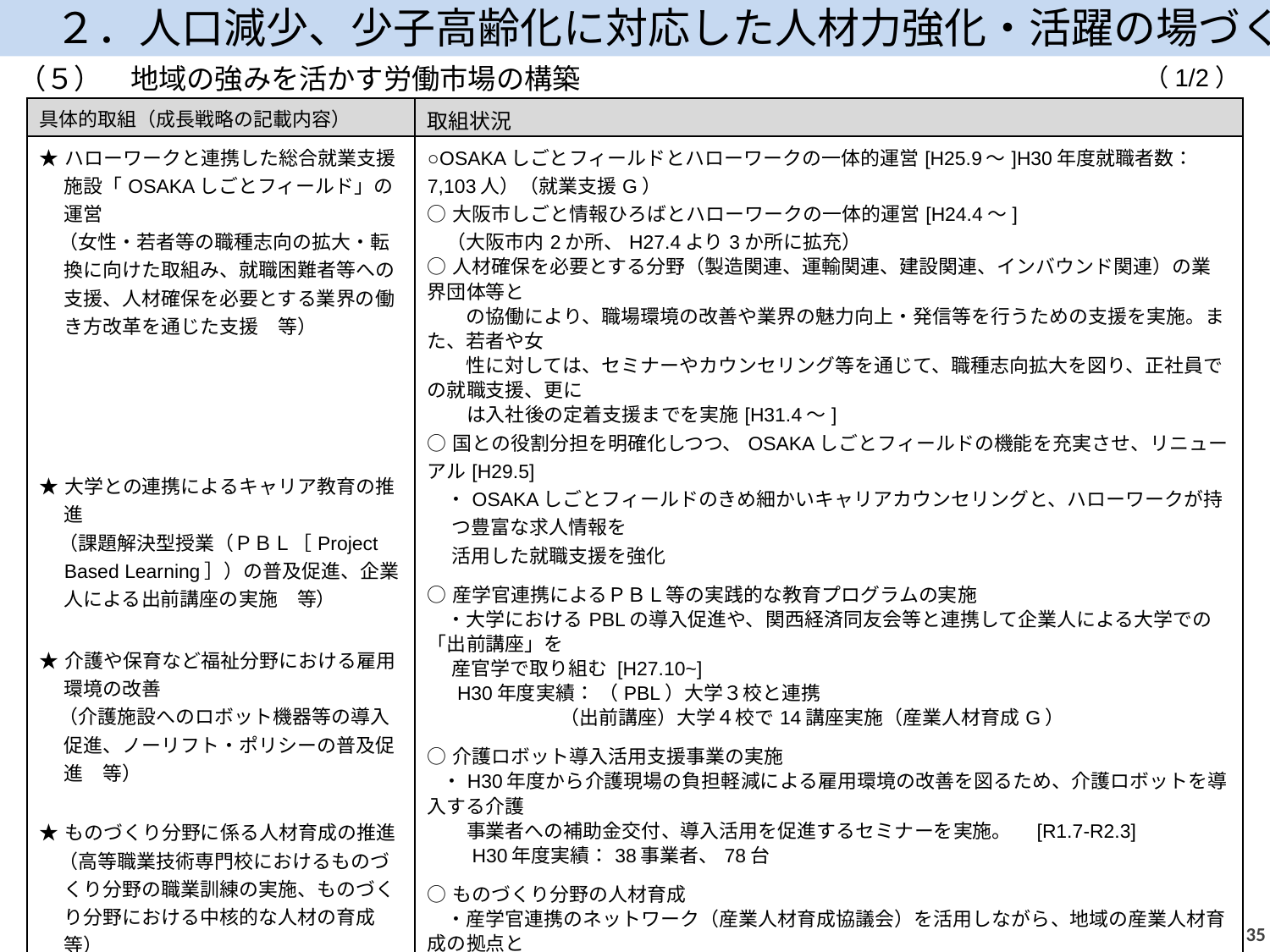

２．人口減少、少子高齢化に対応した人材力強化・活躍の場づくり
（５）　地域の強みを活かす労働市場の構築
（1/2）
| 具体的取組（成長戦略の記載内容） | 取組状況 |
| --- | --- |
| ★ハローワークと連携した総合就業支援施設「OSAKAしごとフィールド」の運営 　（女性・若者等の職種志向の拡大・転換に向けた取組み、就職困難者等への支援、人材確保を必要とする業界の働き方改革を通じた支援　等） 　 ★大学との連携によるキャリア教育の推進 　（課題解決型授業（ＰＢＬ［Project Based Learning］）の普及促進、企業人による出前講座の実施　等） ★介護や保育など福祉分野における雇用環境の改善 　（介護施設へのロボット機器等の導入促進、ノーリフト・ポリシーの普及促進　等） ★ものづくり分野に係る人材育成の推進 　（高等職業技術専門校におけるものづくり分野の職業訓練の実施、ものづくり分野における中核的な人材の育成　等） | ○OSAKAしごとフィールドとハローワークの一体的運営[H25.9～]H30年度就職者数：7,103人）（就業支援G） ○大阪市しごと情報ひろばとハローワークの一体的運営[H24.4～] 　（大阪市内2か所、H27.4より3か所に拡充） ○人材確保を必要とする分野（製造関連、運輸関連、建設関連、インバウンド関連）の業界団体等と　 　　の協働により、職場環境の改善や業界の魅力向上・発信等を行うための支援を実施。また、若者や女 　　性に対しては、セミナーやカウンセリング等を通じて、職種志向拡大を図り、正社員での就職支援、更に 　　は入社後の定着支援までを実施[H31.4～]　 ○国との役割分担を明確化しつつ、OSAKAしごとフィールドの機能を充実させ、リニューアル[H29.5] 　・OSAKAしごとフィールドのきめ細かいキャリアカウンセリングと、ハローワークが持つ豊富な求人情報を 　 活用した就職支援を強化 ○産学官連携によるＰＢＬ等の実践的な教育プログラムの実施 　・大学におけるPBLの導入促進や、関西経済同友会等と連携して企業人による大学での「出前講座」を 　 産官学で取り組む [H27.10~] 　 H30年度実績： （PBL）大学３校と連携 　　 （出前講座）大学４校で14講座実施（産業人材育成G） ○介護ロボット導入活用支援事業の実施 ・H30年度から介護現場の負担軽減による雇用環境の改善を図るため、介護ロボットを導入する介護 　　事業者への補助金交付、導入活用を促進するセミナーを実施。　[R1.7-R2.3] 　　H30年度実績：38事業者、78台 ○ものづくり分野の人材育成 　・産学官連携のネットワーク（産業人材育成協議会）を活用しながら、地域の産業人材育成の拠点と なる高等職業技術専門校において、特色ある職業訓練を展開 　 …求職者に対するものづくり分野等の職業訓練 　　 　 H30年度の入校者数 ：北大阪校・東大阪校・南大阪校の合計 310人 　　　 H30年度の協議会活動：地域企業・金融機関による校見学会、ものづくり関連企業説明会、地　　　 　　　　域就職イベントの開催など 　 …在職者に対する職業能力開発（テクノ講座） 　　　 H30年度の受講者数： 841人 |
35